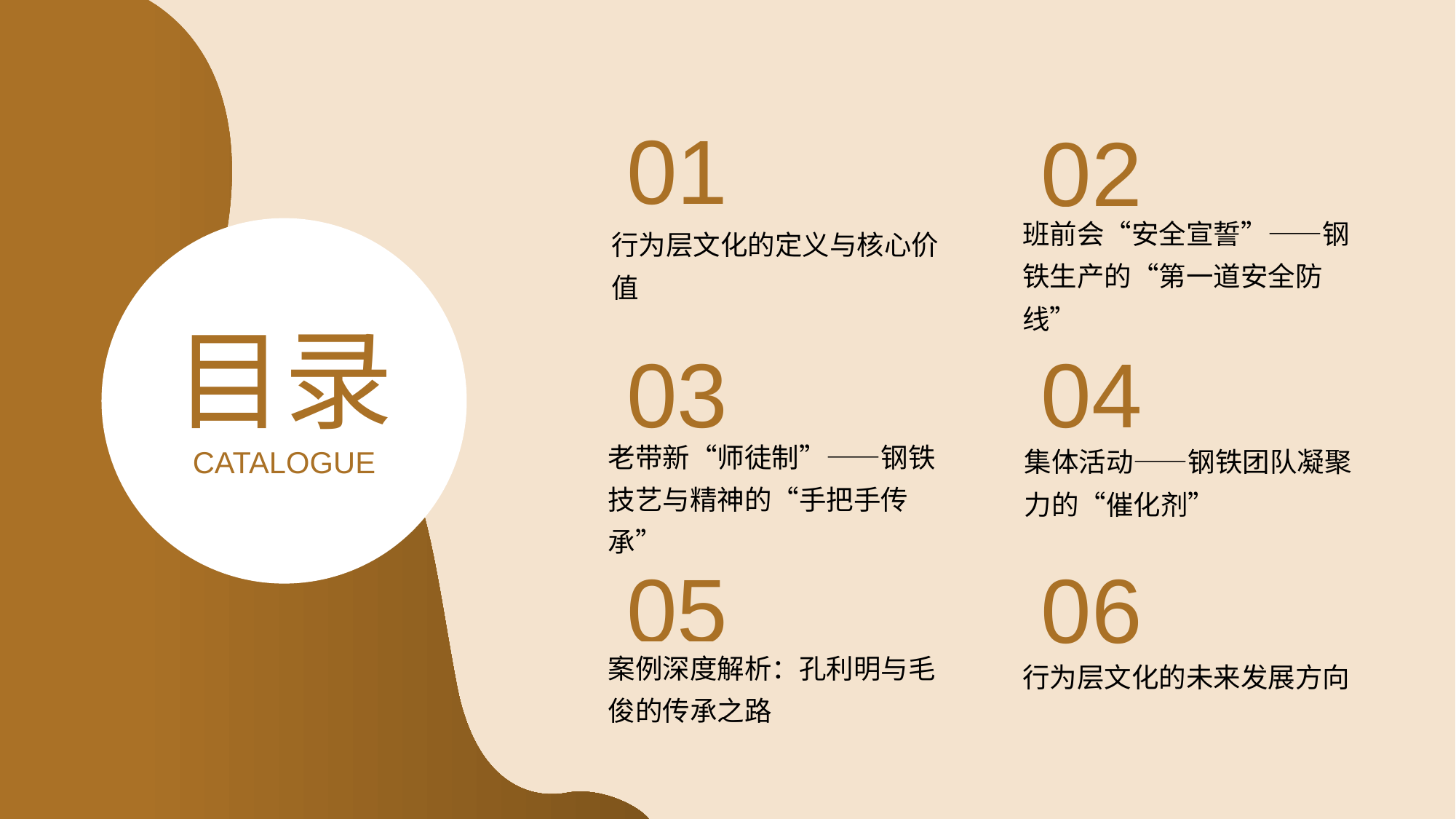

01
02
班前会“安全宣誓”——钢铁生产的“第一道安全防线”
行为层文化的定义与核心价值

目录
03
04
老带新“师徒制”——钢铁技艺与精神的“手把手传承”
集体活动——钢铁团队凝聚力的“催化剂”
CATALOGUE
05
06
案例深度解析：孔利明与毛俊的传承之路
行为层文化的未来发展方向